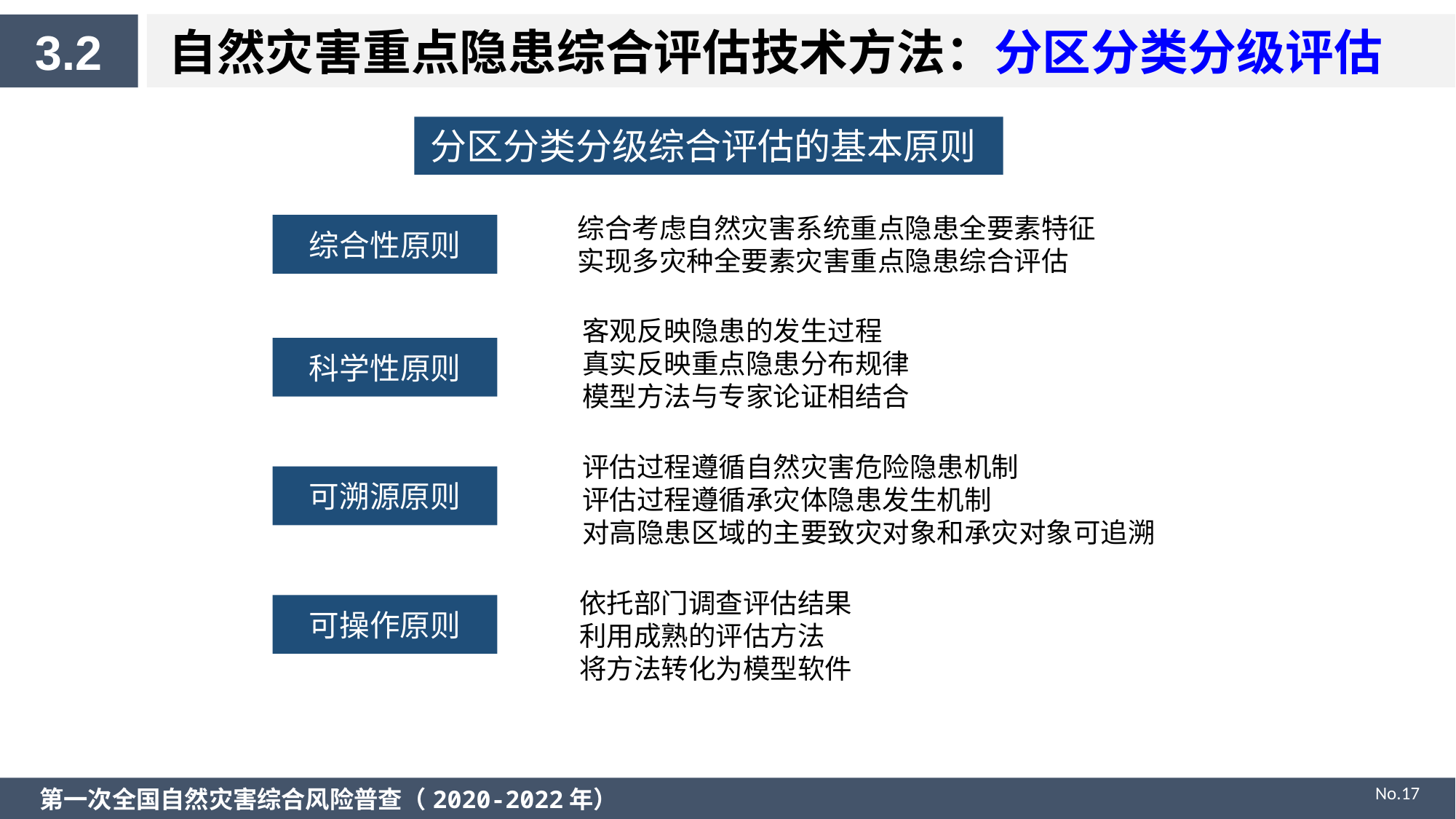

3.2
自然灾害重点隐患综合评估技术方法：分区分类分级评估
分区分类分级综合评估的基本原则
综合考虑自然灾害系统重点隐患全要素特征
实现多灾种全要素灾害重点隐患综合评估
综合性原则
客观反映隐患的发生过程
真实反映重点隐患分布规律
模型方法与专家论证相结合
科学性原则
评估过程遵循自然灾害危险隐患机制
评估过程遵循承灾体隐患发生机制
对高隐患区域的主要致灾对象和承灾对象可追溯
可溯源原则
依托部门调查评估结果
利用成熟的评估方法
将方法转化为模型软件
可操作原则
No.17